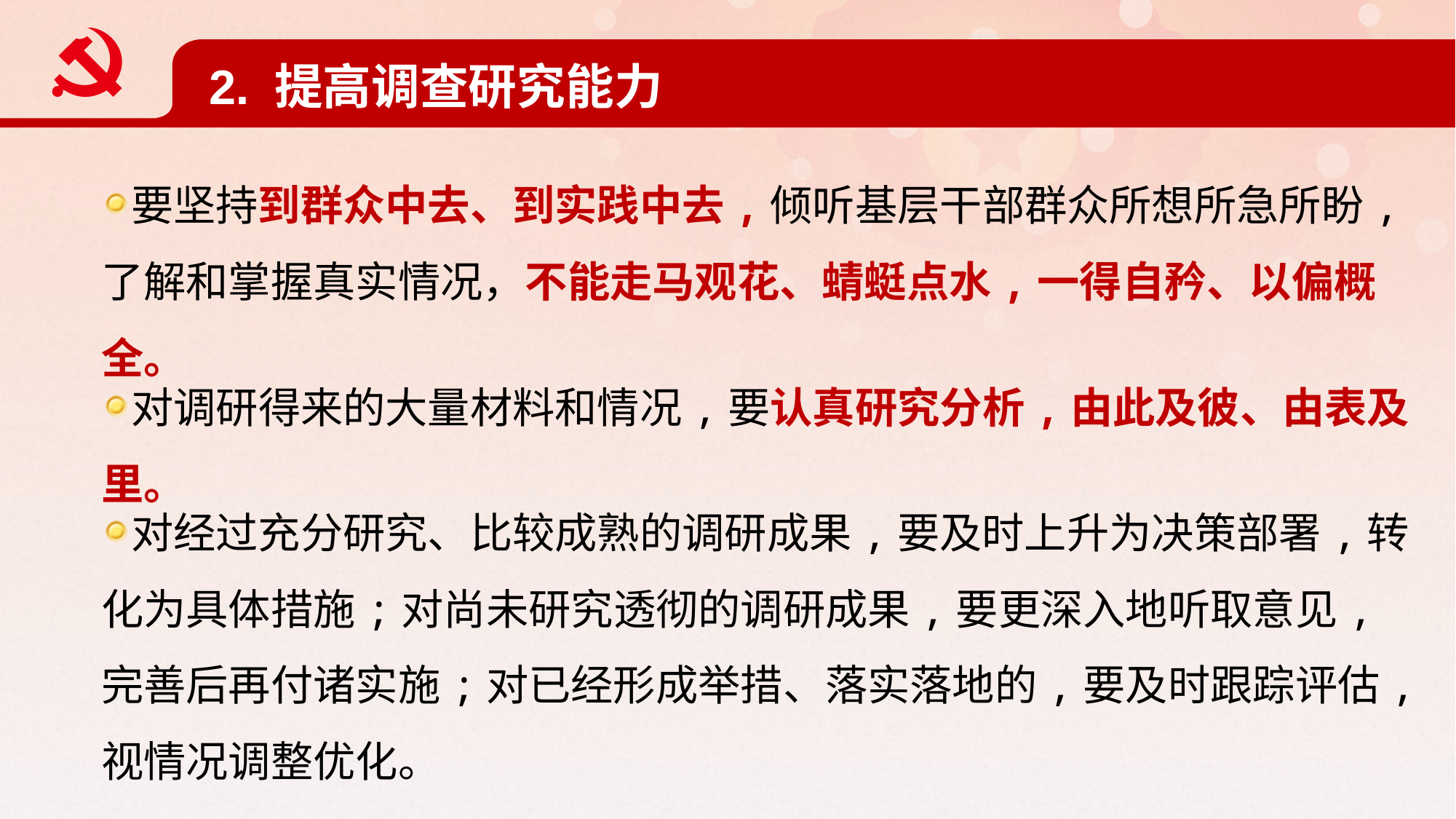

2. 提高调查研究能力

要坚持到群众中去、到实践中去,倾听基层干部群众所想所急所盼,了解和掌握真实情况，不能走马观花、蜻蜓点水,一得自矜、以偏概全。
对调研得来的大量材料和情况,要认真研究分析,由此及彼、由表及里。
对经过充分研究、比较成熟的调研成果,要及时上升为决策部署,转化为具体措施;对尚未研究透彻的调研成果,要更深入地听取意见,完善后再付诸实施;对已经形成举措、落实落地的,要及时跟踪评估,视情况调整优化。